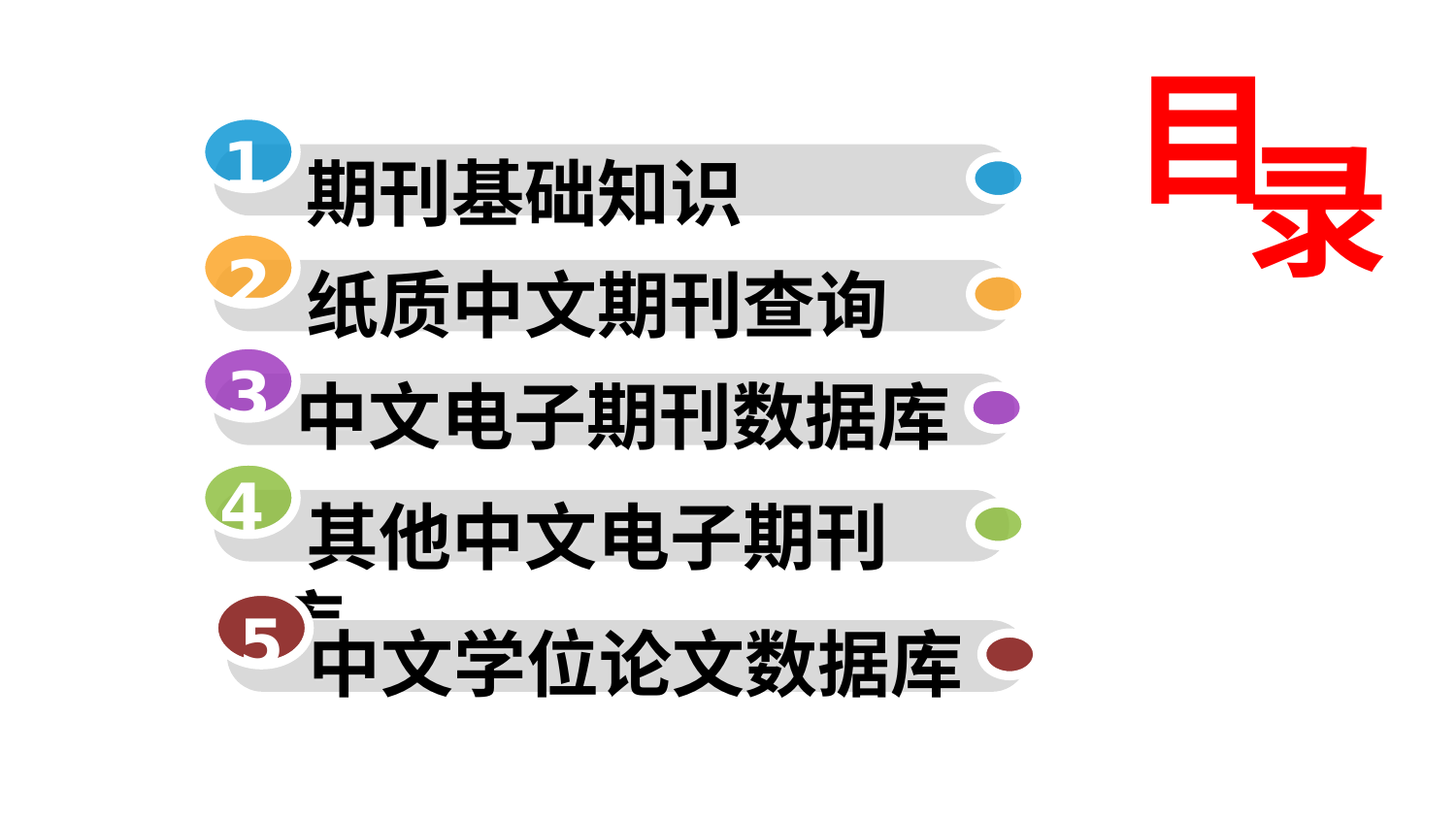

目
录

1
期刊基础知识

2
纸质中文期刊查询

3
中文电子期刊数据库

4

 其他中文电子期刊库

5
中文学位论文数据库